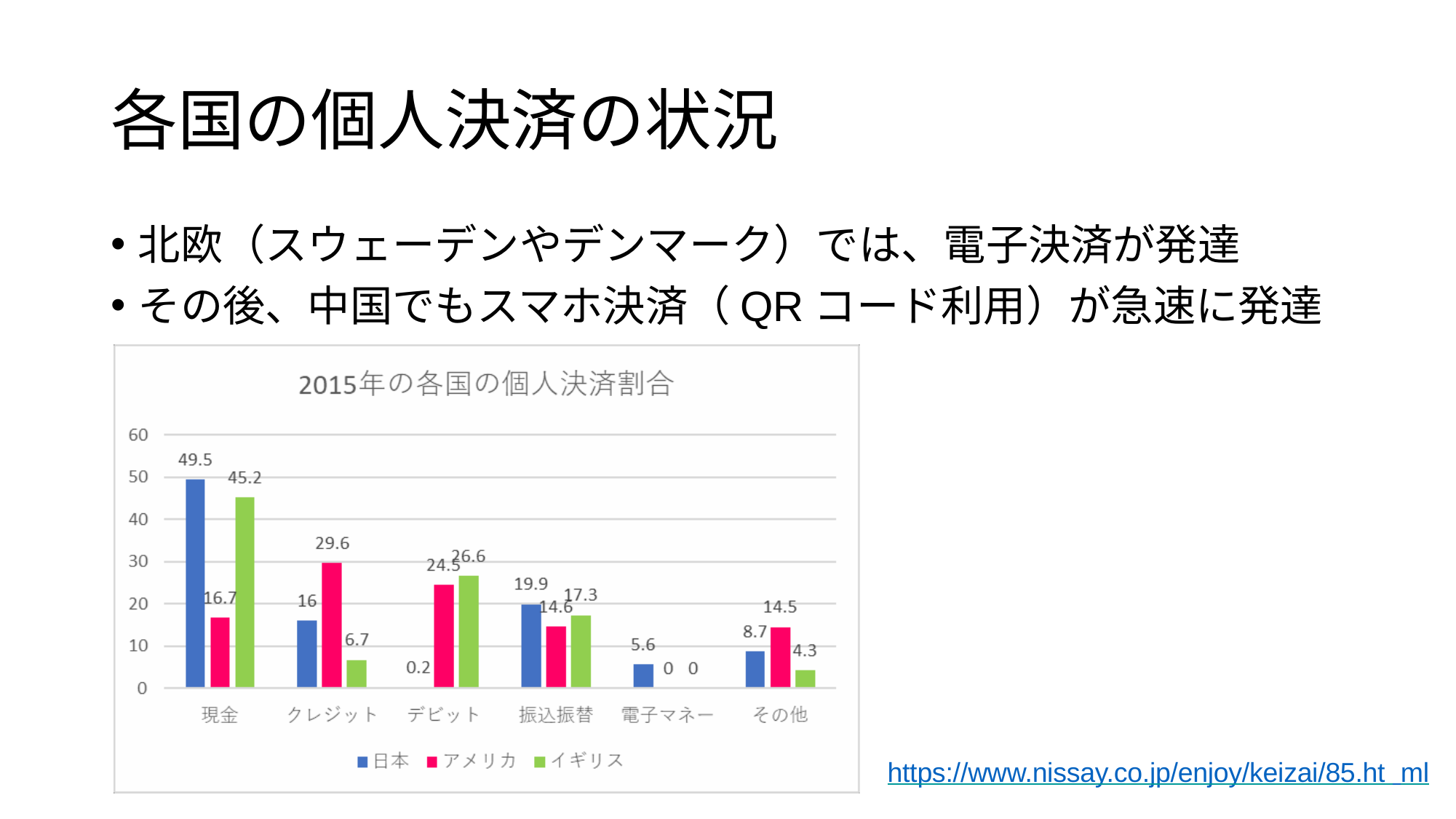

# 各国の個人決済の状況
北欧（スウェーデンやデンマーク）では、電子決済が発達
その後、中国でもスマホ決済（QRコード利用）が急速に発達

https://www.nissay.co.jp/enjoy/keizai/85.ht  ml